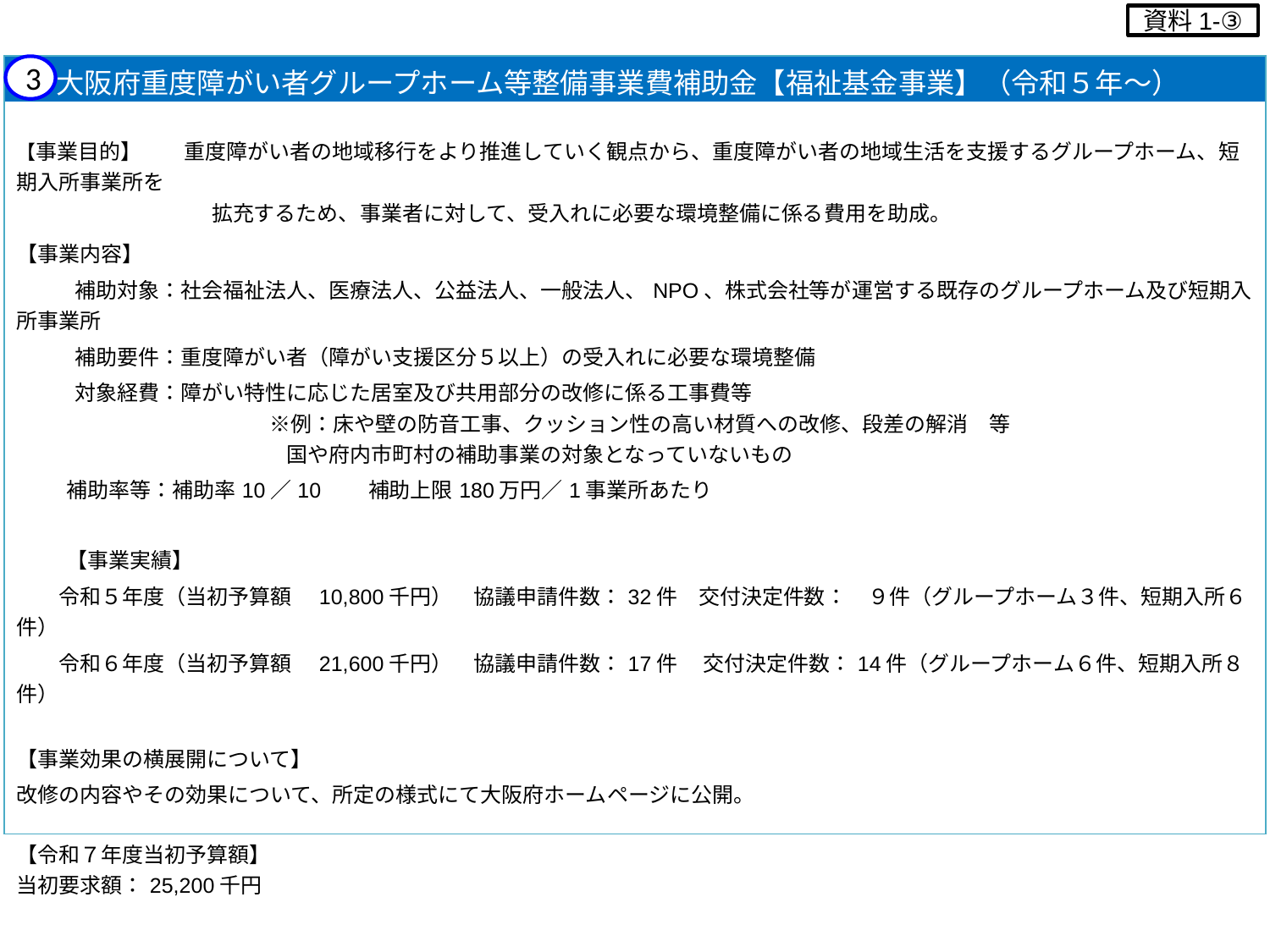

資料1-③
| 大阪府重度障がい者グループホーム等整備事業費補助金【福祉基金事業】（令和５年～） |
| --- |
| 【事業目的】　　重度障がい者の地域移行をより推進していく観点から、重度障がい者の地域生活を支援するグループホーム、短期入所事業所を 　　　　　　　　　 拡充するため、事業者に対して、受入れに必要な環境整備に係る費用を助成。 【事業内容】 　補助対象：社会福祉法人、医療法人、公益法人、一般法人、NPO、株式会社等が運営する既存のグループホーム及び短期入所事業所 　補助要件：重度障がい者（障がい支援区分５以上）の受入れに必要な環境整備 　対象経費：障がい特性に応じた居室及び共用部分の改修に係る工事費等 　　　　　　　　　※例：床や壁の防音工事、クッション性の高い材質への改修、段差の解消　等 　　　　　　　　　国や府内市町村の補助事業の対象となっていないもの 補助率等：補助率10／10　　補助上限180万円／1事業所あたり 【事業実績】 　　令和５年度（当初予算額　10,800千円）　協議申請件数：32件　交付決定件数：　９件（グループホーム３件、短期入所６件） 　　令和６年度（当初予算額　21,600千円）　協議申請件数：17件　 交付決定件数：14件（グループホーム６件、短期入所８件） 【事業効果の横展開について】　 改修の内容やその効果について、所定の様式にて大阪府ホームページに公開。 【令和７年度当初予算額】　 当初要求額：25,200千円 |
3